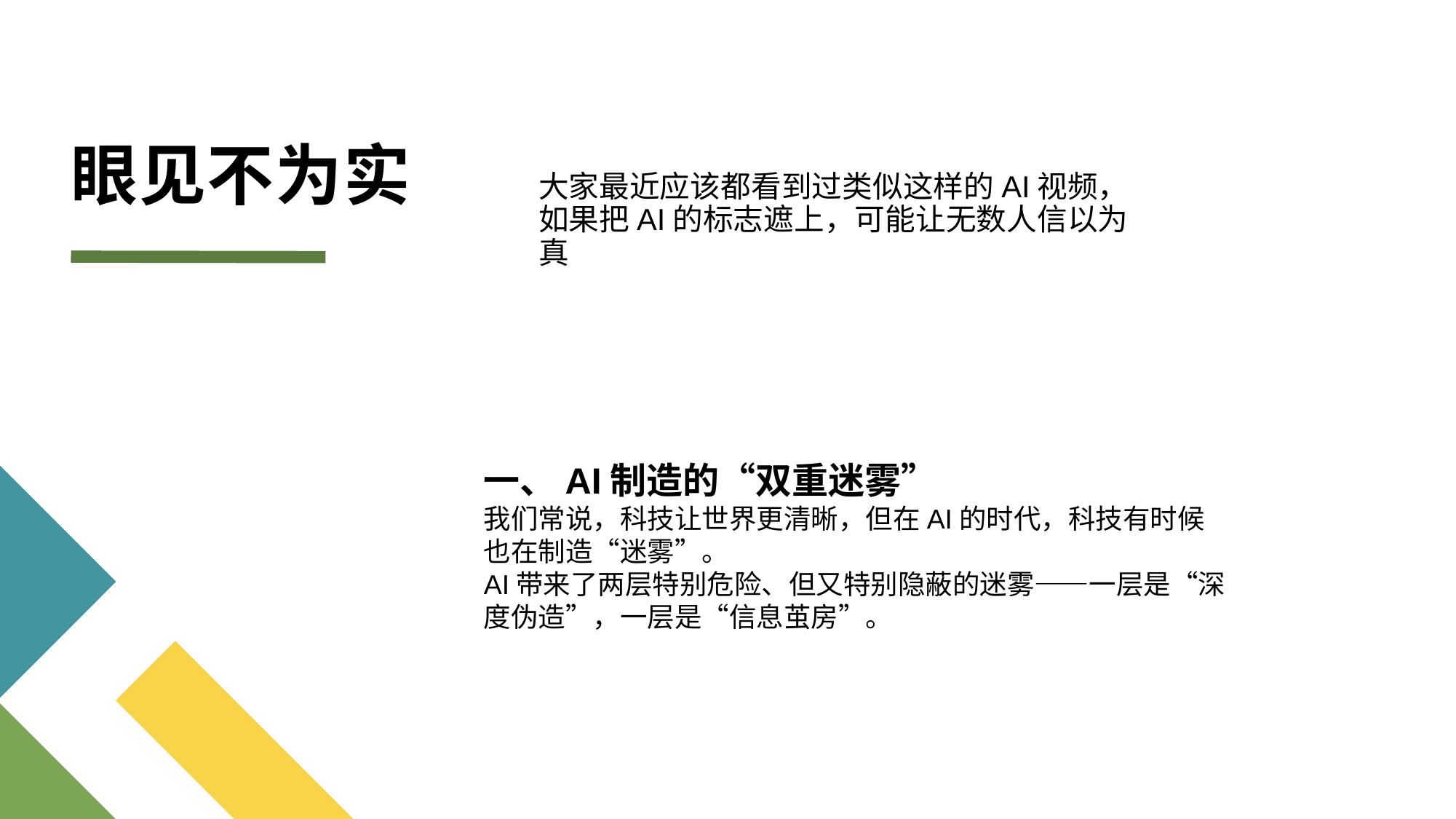

# 眼见不为实
大家最近应该都看到过类似这样的AI视频，如果把AI的标志遮上，可能让无数人信以为真

一、AI制造的“双重迷雾”
我们常说，科技让世界更清晰，但在AI的时代，科技有时候也在制造“迷雾”。
AI带来了两层特别危险、但又特别隐蔽的迷雾——一层是“深度伪造”，一层是“信息茧房”。